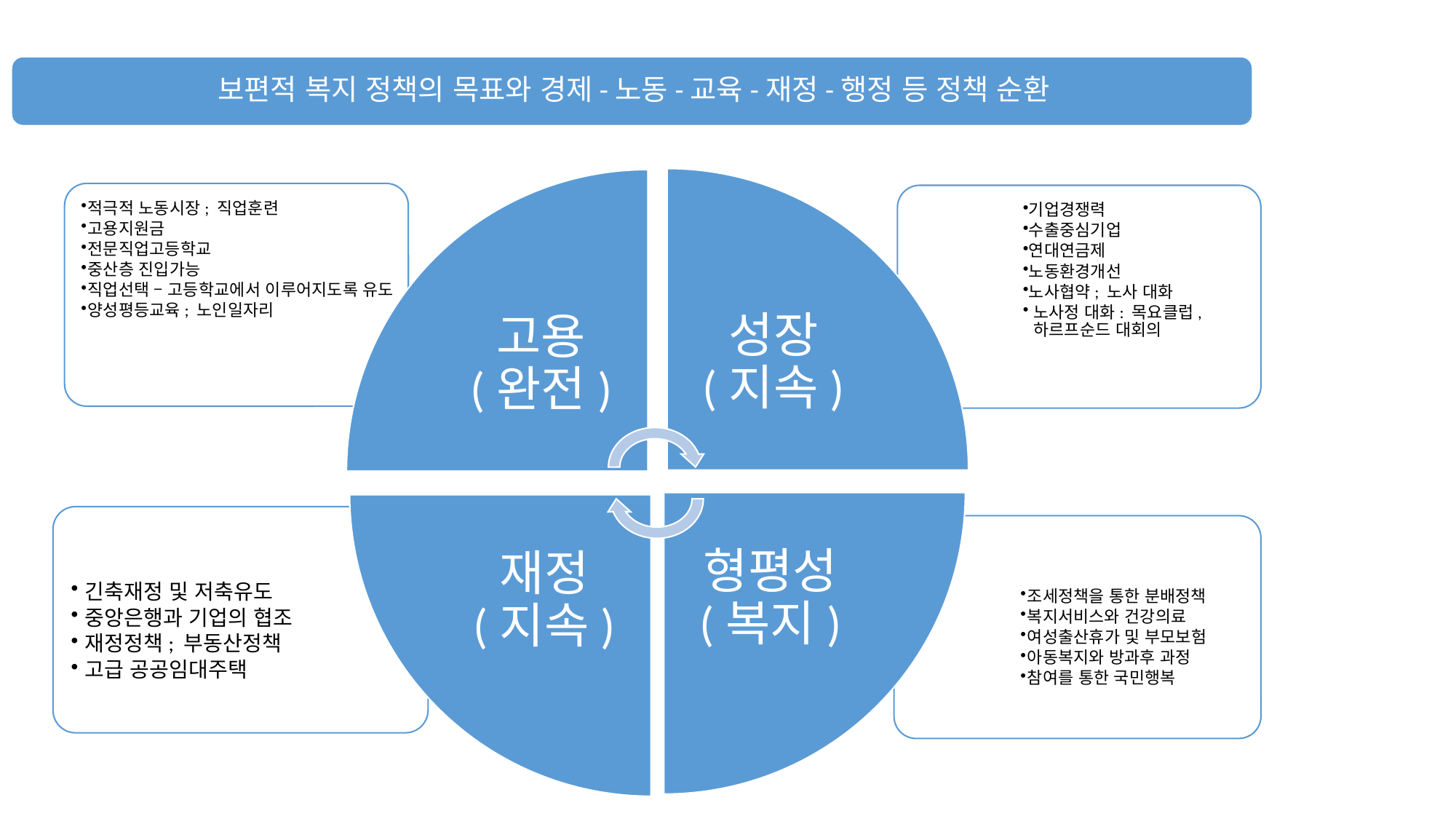

보편적 복지 정책의 목표와 경제-노동-교육-재정-행정 등 정책 순환
조세정책을 통한 분배정책
복지서비스와 건강의료
여성출산휴가 및 부모보험
아동복지와 방과후 과정
참여를 통한 국민행복

긴축재정 및 저축유도
중앙은행과 기업의 협조
재정정책; 부동산정책
고급 공공임대주택

기업경쟁력
수출중심기업
연대연금제
노동환경개선
노사협약; 노사 대화
노사정 대화: 목요클럽, 하르프순드 대회의
적극적 노동시장; 직업훈련
고용지원금
전문직업고등학교
중산층 진입가능
직업선택 – 고등학교에서 이루어지도록 유도
양성평등교육; 노인일자리
고용 (완전)
성장 (지속)
형평성 (복지)
재정 (지속)